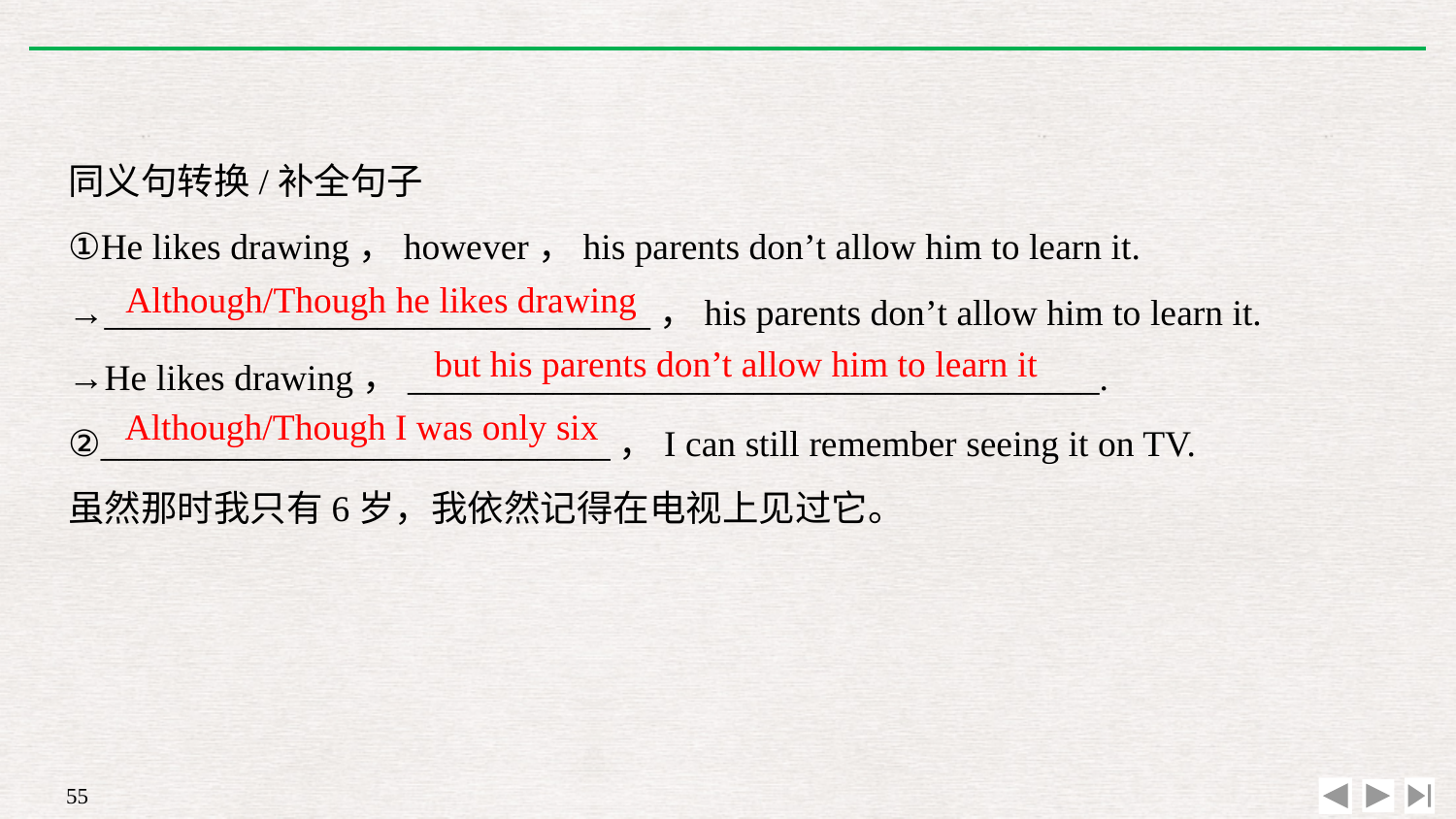

同义句转换/补全句子
①He likes drawing，however，his parents don’t allow him to learn it.
→______________________________，his parents don’t allow him to learn it.
→He likes drawing，______________________________________.
②____________________________，I can still remember seeing it on TV.
虽然那时我只有6岁，我依然记得在电视上见过它。
Although/Though he likes drawing
but his parents don’t allow him to learn it
Although/Though I was only six